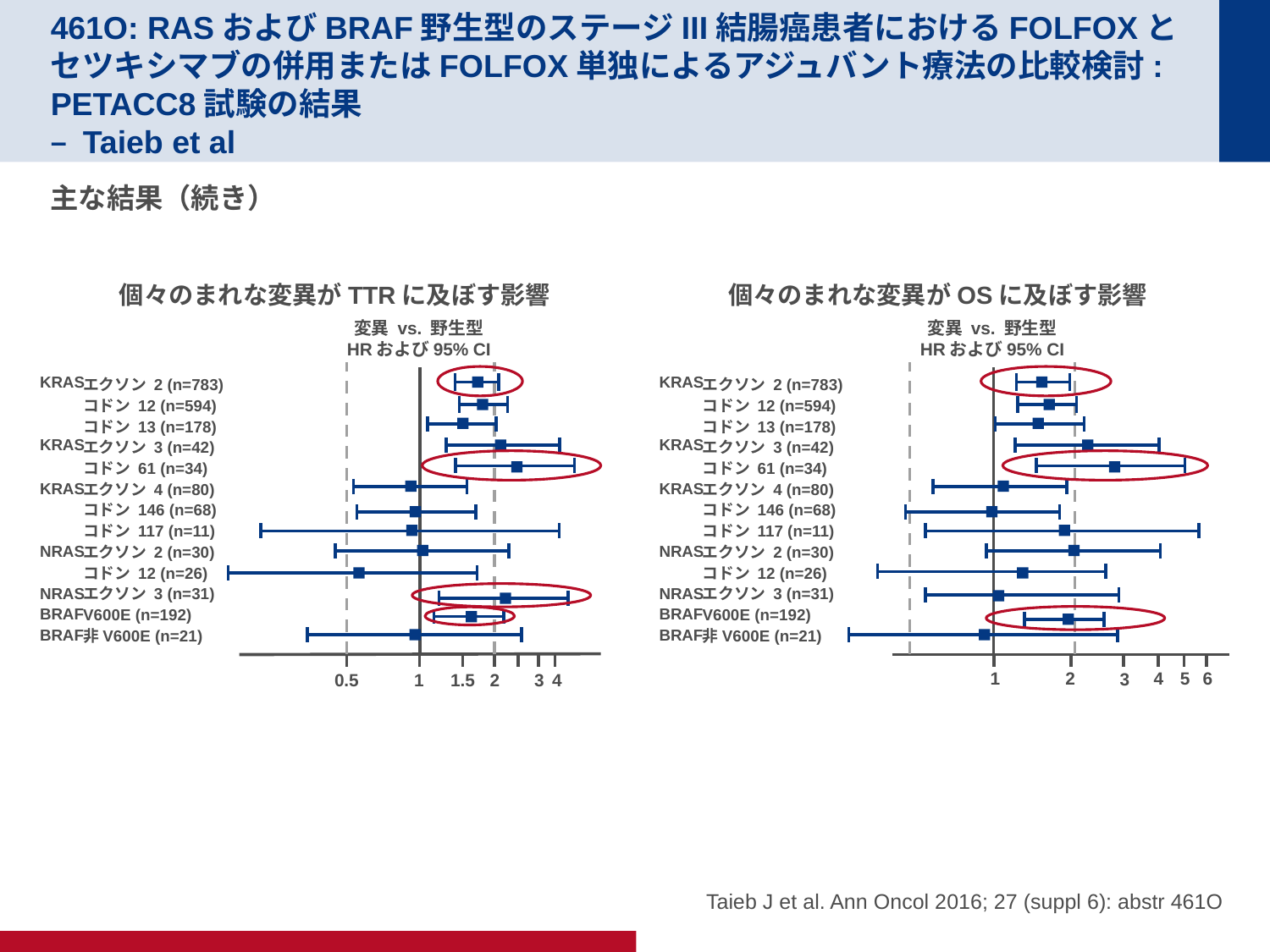

# 461O: RASおよびBRAF野生型のステージIII結腸癌患者におけるFOLFOXとセツキシマブの併用またはFOLFOX単独によるアジュバント療法の比較検討: PETACC8試験の結果 – Taieb et al
主な結果（続き）

個々のまれな変異がTTRに及ぼす影響
変異 vs. 野生型
HRおよび95% CI
KRAS
エクソン 2 (n=783)
コドン 12 (n=594)
コドン 13 (n=178)
エクソン 3 (n=42)
コドン 61 (n=34)
エクソン 4 (n=80)
コドン 146 (n=68)
コドン 117 (n=11)
エクソン 2 (n=30)
コドン 12 (n=26)
エクソン 3 (n=31)
V600E (n=192)
非V600E (n=21)
KRAS
KRAS
NRAS
NRAS
BRAF
BRAF

0.5
1
1.5
2
3

個々のまれな変異がOSに及ぼす影響
変異 vs. 野生型
HRおよび95% CI
KRAS
エクソン 2 (n=783)
コドン 12 (n=594)
コドン 13 (n=178)
エクソン 3 (n=42)
コドン 61 (n=34)
エクソン 4 (n=80)
コドン 146 (n=68)
コドン 117 (n=11)
エクソン 2 (n=30)
コドン 12 (n=26)
エクソン 3 (n=31)
V600E (n=192)
非V600E (n=21)
KRAS
KRAS
NRAS
NRAS
BRAF
BRAF

1
2
4
5
6
3

4
Taieb J et al. Ann Oncol 2016; 27 (suppl 6): abstr 461O